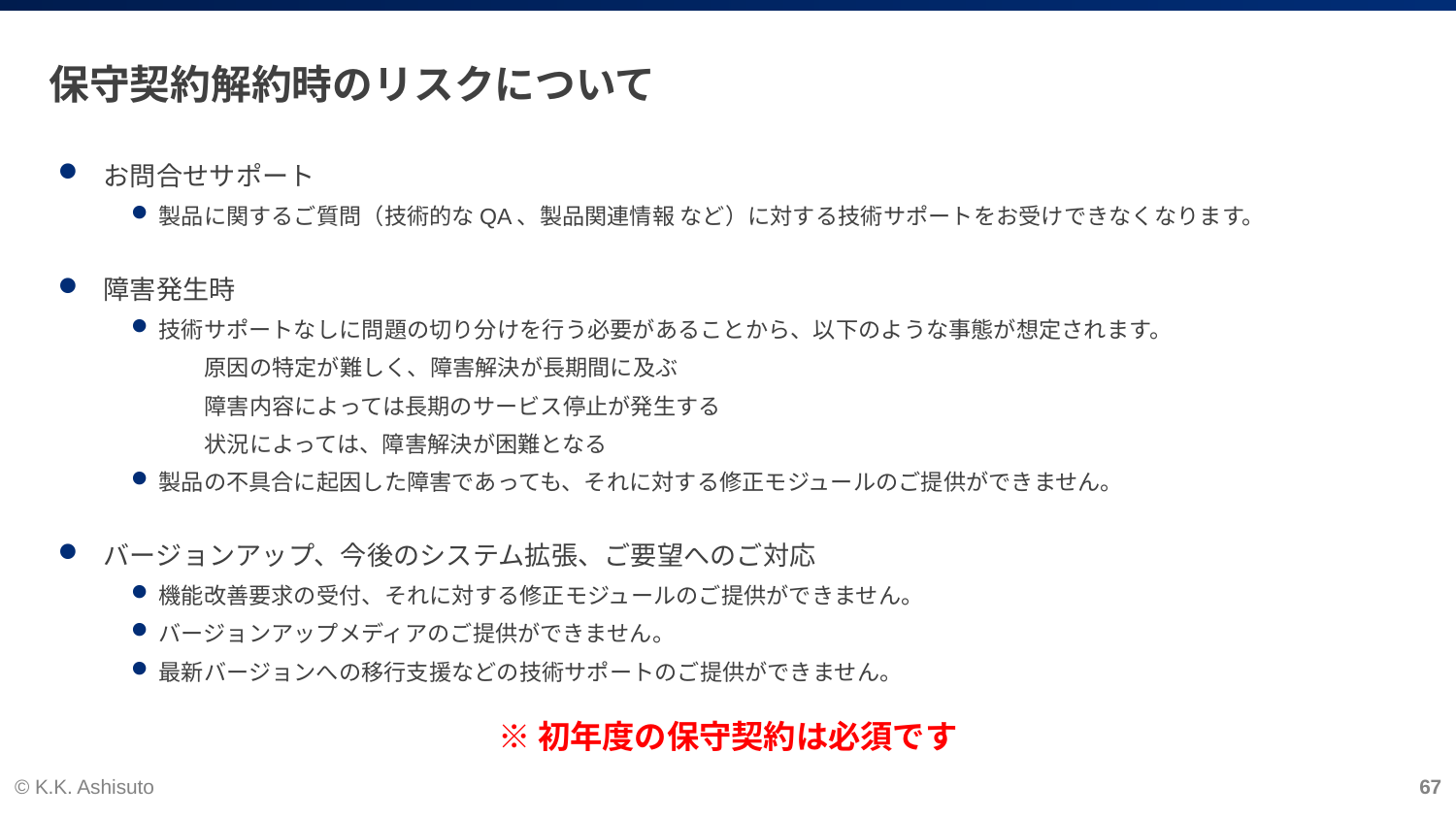

# 保守契約解約時のリスクについて
お問合せサポート
製品に関するご質問（技術的なQA、製品関連情報 など）に対する技術サポートをお受けできなくなります。
障害発生時
技術サポートなしに問題の切り分けを行う必要があることから、以下のような事態が想定されます。
原因の特定が難しく、障害解決が長期間に及ぶ
障害内容によっては長期のサービス停止が発生する
状況によっては、障害解決が困難となる
製品の不具合に起因した障害であっても、それに対する修正モジュールのご提供ができません。
バージョンアップ、今後のシステム拡張、ご要望へのご対応
機能改善要求の受付、それに対する修正モジュールのご提供ができません。
バージョンアップメディアのご提供ができません。
最新バージョンへの移行支援などの技術サポートのご提供ができません。

※初年度の保守契約は必須です
© K.K. Ashisuto
67